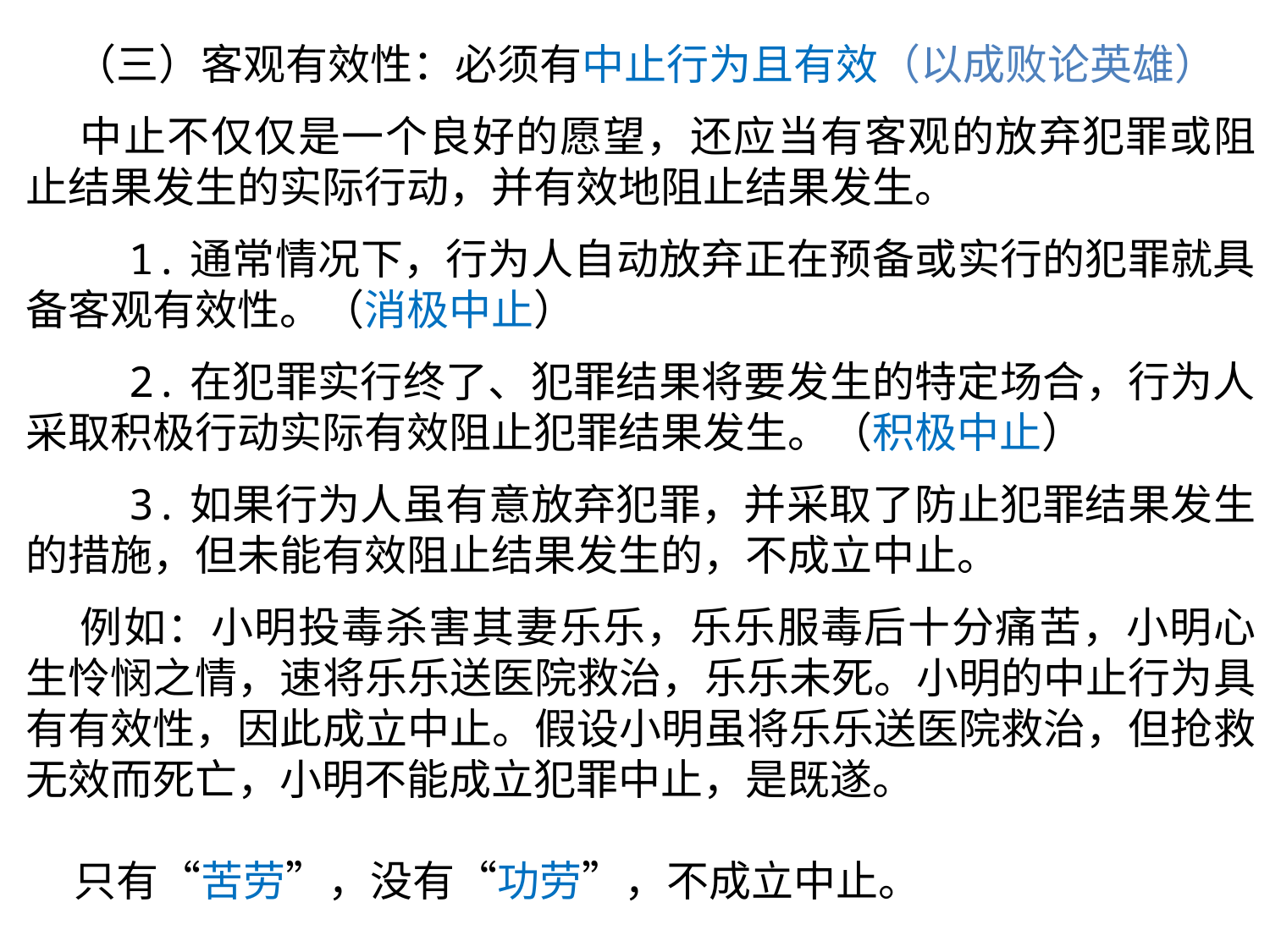

（三）客观有效性：必须有中止行为且有效（以成败论英雄）

    中止不仅仅是一个良好的愿望，还应当有客观的放弃犯罪或阻止结果发生的实际行动，并有效地阻止结果发生。

    1.通常情况下，行为人自动放弃正在预备或实行的犯罪就具备客观有效性。（消极中止）

    2.在犯罪实行终了、犯罪结果将要发生的特定场合，行为人采取积极行动实际有效阻止犯罪结果发生。（积极中止）

    3.如果行为人虽有意放弃犯罪，并采取了防止犯罪结果发生的措施，但未能有效阻止结果发生的，不成立中止。

    例如：小明投毒杀害其妻乐乐，乐乐服毒后十分痛苦，小明心生怜悯之情，速将乐乐送医院救治，乐乐未死。小明的中止行为具有有效性，因此成立中止。假设小明虽将乐乐送医院救治，但抢救无效而死亡，小明不能成立犯罪中止，是既遂。

    只有“苦劳”，没有“功劳”，不成立中止。